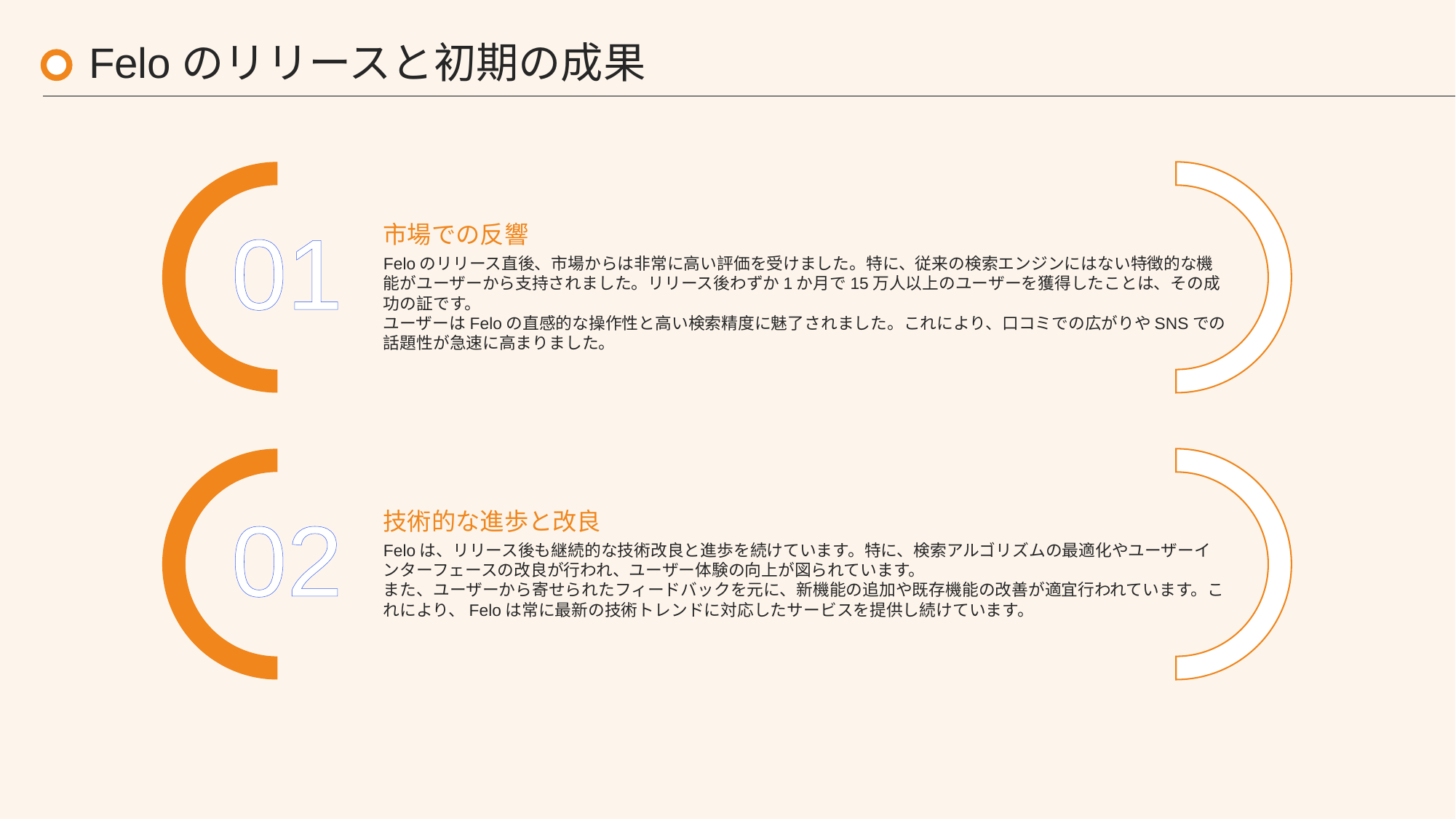

Feloのリリースと初期の成果

市場での反響
01
Feloのリリース直後、市場からは非常に高い評価を受けました。特に、従来の検索エンジンにはない特徴的な機能がユーザーから支持されました。リリース後わずか1か月で15万人以上のユーザーを獲得したことは、その成功の証です。
ユーザーはFeloの直感的な操作性と高い検索精度に魅了されました。これにより、口コミでの広がりやSNSでの話題性が急速に高まりました。

技術的な進歩と改良
02
Feloは、リリース後も継続的な技術改良と進歩を続けています。特に、検索アルゴリズムの最適化やユーザーインターフェースの改良が行われ、ユーザー体験の向上が図られています。
また、ユーザーから寄せられたフィードバックを元に、新機能の追加や既存機能の改善が適宜行われています。これにより、Feloは常に最新の技術トレンドに対応したサービスを提供し続けています。